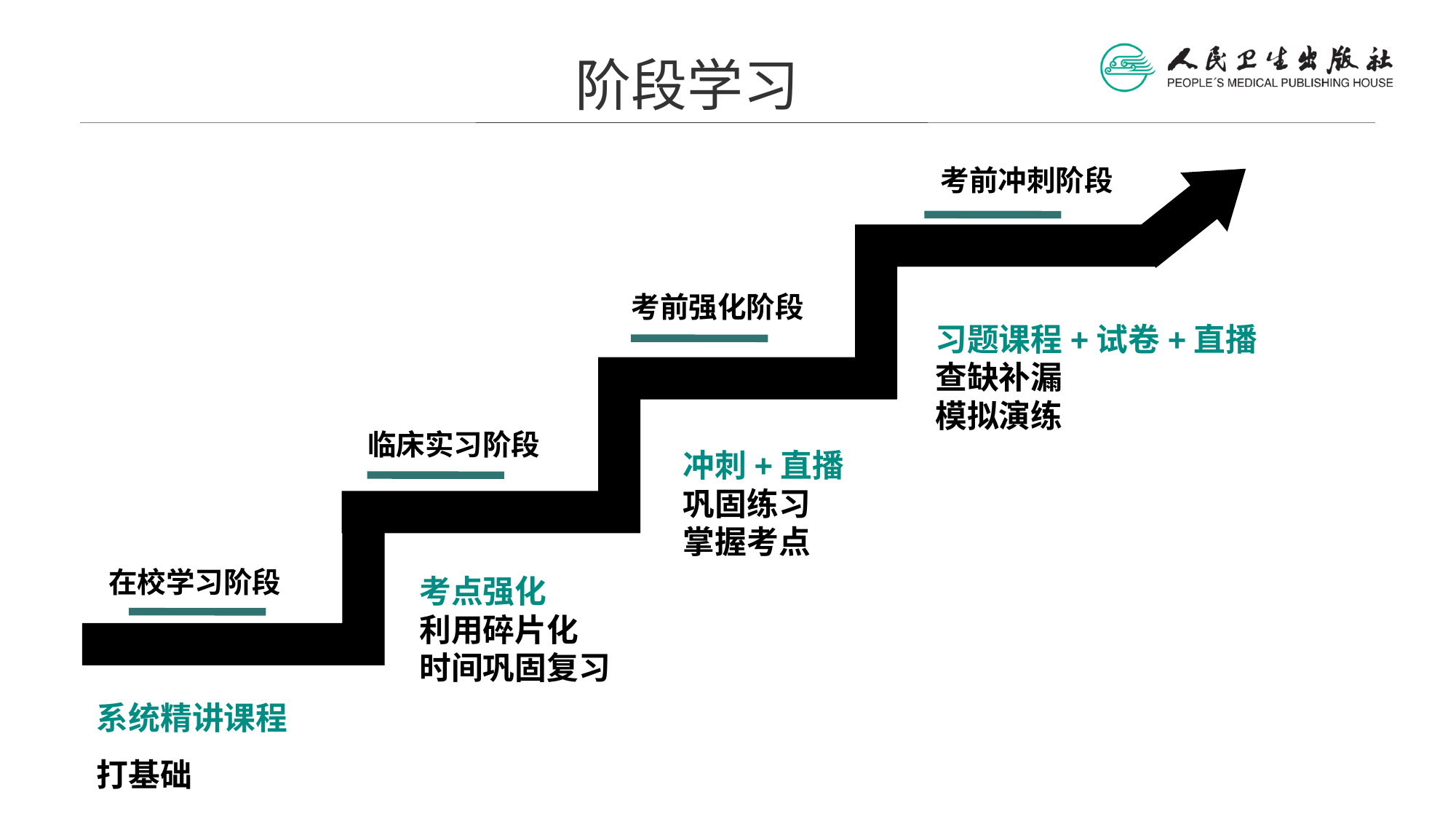

阶段学习
考前冲刺阶段

考前强化阶段

习题课程+试卷+直播
查缺补漏
模拟演练

临床实习阶段

冲刺+直播
巩固练习
掌握考点
考点强化
利用碎片化
时间巩固复习
在校学习阶段

系统精讲课程
打基础